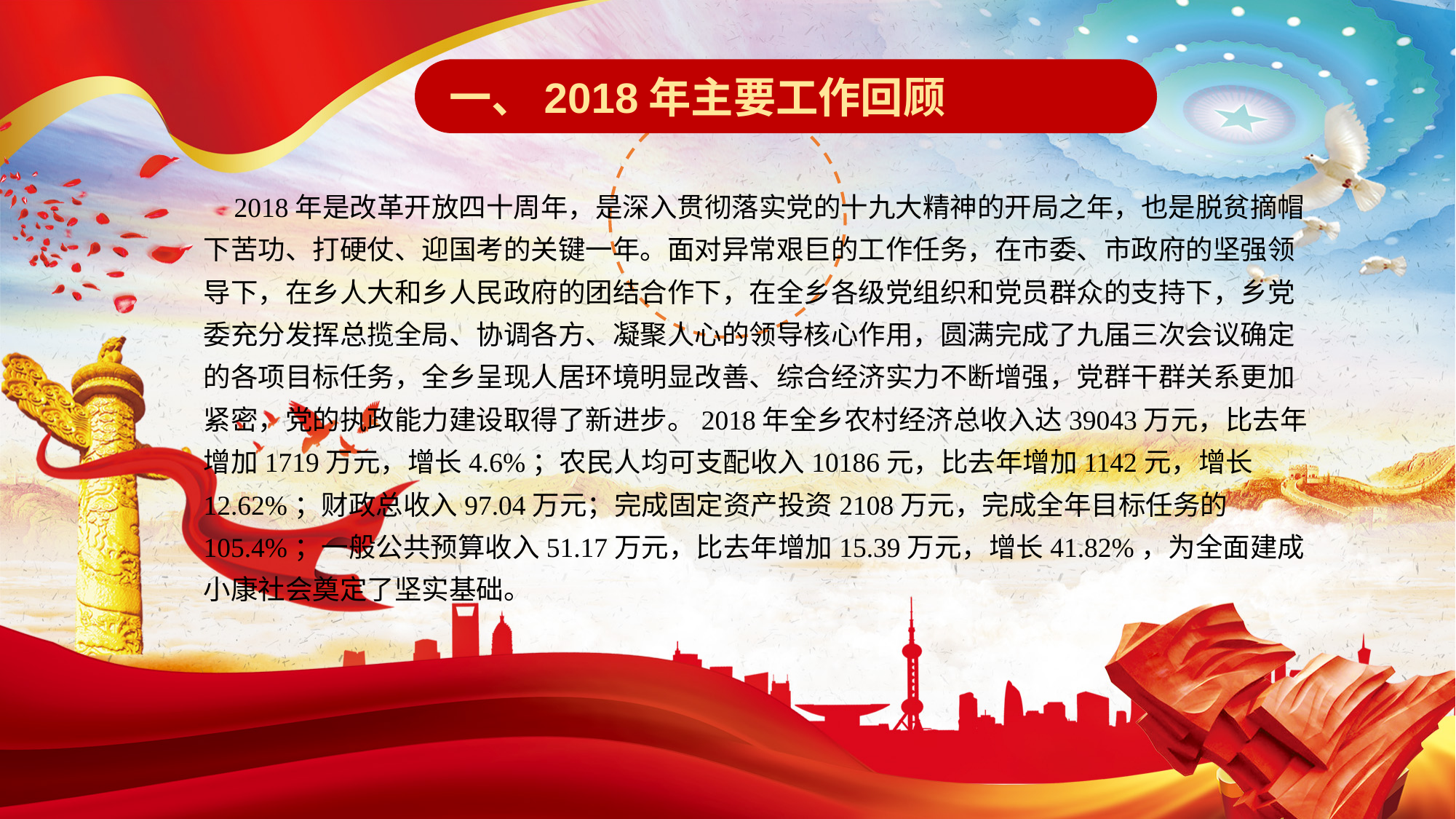

一、2018年主要工作回顾

    2018年是改革开放四十周年，是深入贯彻落实党的十九大精神的开局之年，也是脱贫摘帽下苦功、打硬仗、迎国考的关键一年。面对异常艰巨的工作任务，在市委、市政府的坚强领导下，在乡人大和乡人民政府的团结合作下，在全乡各级党组织和党员群众的支持下，乡党委充分发挥总揽全局、协调各方、凝聚人心的领导核心作用，圆满完成了九届三次会议确定的各项目标任务，全乡呈现人居环境明显改善、综合经济实力不断增强，党群干群关系更加紧密，党的执政能力建设取得了新进步。2018年全乡农村经济总收入达39043万元，比去年增加1719万元，增长4.6%；农民人均可支配收入10186元，比去年增加1142元，增长12.62%；财政总收入97.04万元；完成固定资产投资2108万元，完成全年目标任务的105.4%；一般公共预算收入51.17万元，比去年增加15.39万元，增长41.82%，为全面建成小康社会奠定了坚实基础。